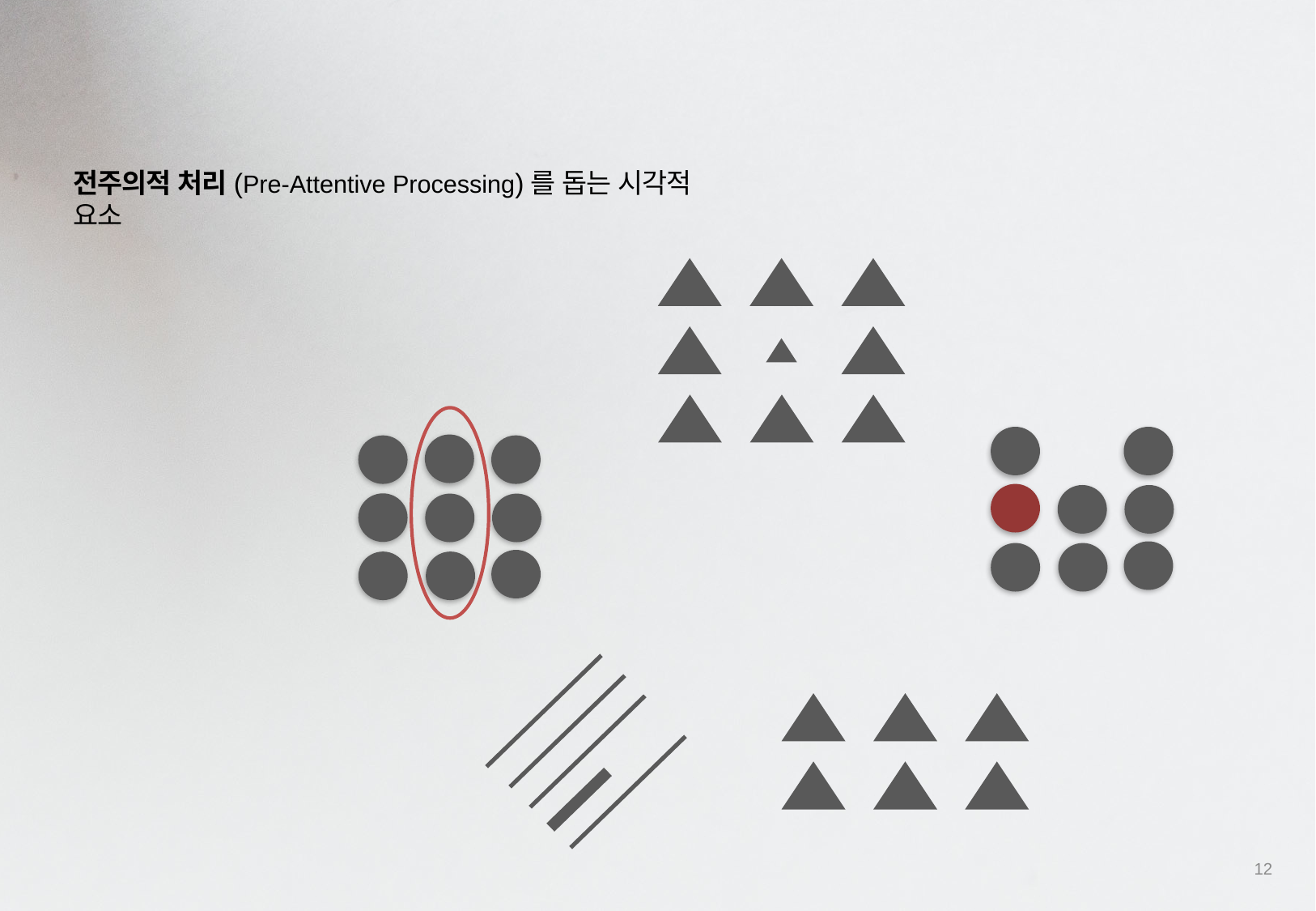

전주의적 처리(Pre-Attentive Processing)를 돕는 시각적 요소

12